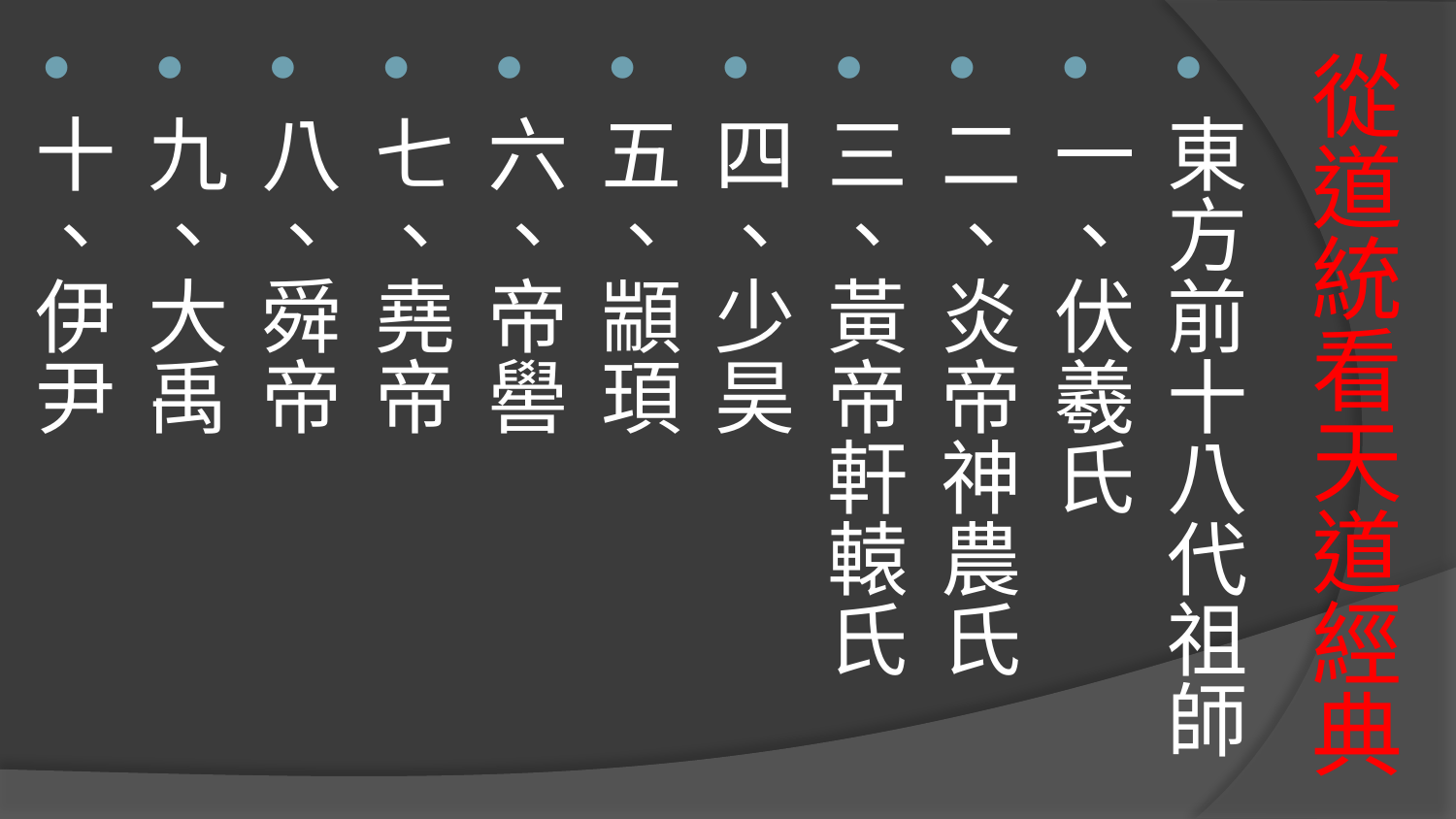

東方前十八代祖師
一、伏羲氏
二、炎帝神農氏
三、黃帝軒轅氏
四、少昊
五、顓頊
六、帝嚳
七、堯帝
八、舜帝
九、大禹
十、伊尹
# 從道統看天道經典